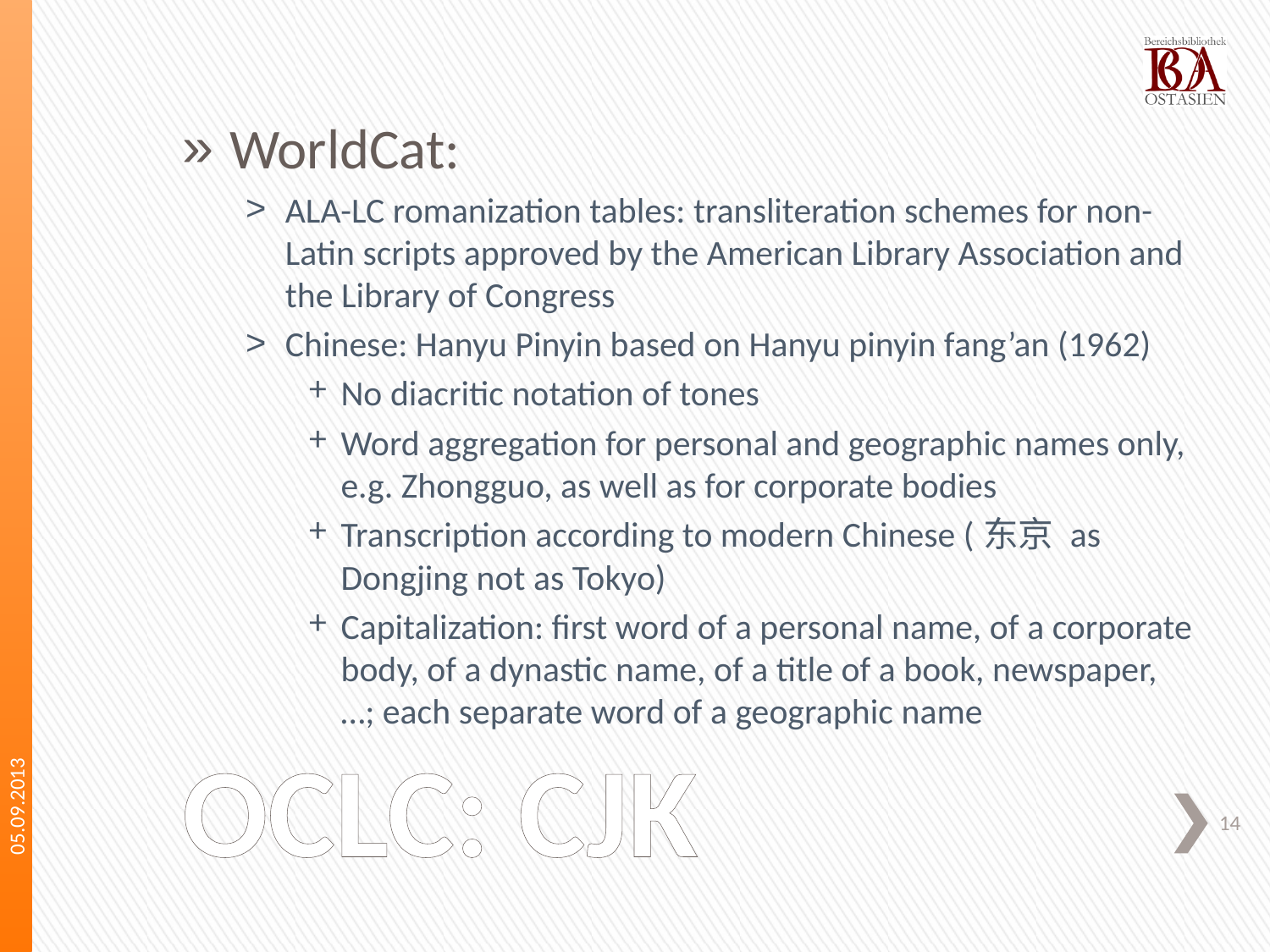

WorldCat:
ALA-LC romanization tables: transliteration schemes for non-Latin scripts approved by the American Library Association and the Library of Congress
Chinese: Hanyu Pinyin based on Hanyu pinyin fang’an (1962)
No diacritic notation of tones
Word aggregation for personal and geographic names only, e.g. Zhongguo, as well as for corporate bodies
Transcription according to modern Chinese (东京 as Dongjing not as Tokyo)
Capitalization: first word of a personal name, of a corporate body, of a dynastic name, of a title of a book, newspaper, …; each separate word of a geographic name

05.09.2013
# OCLC: CJK
14